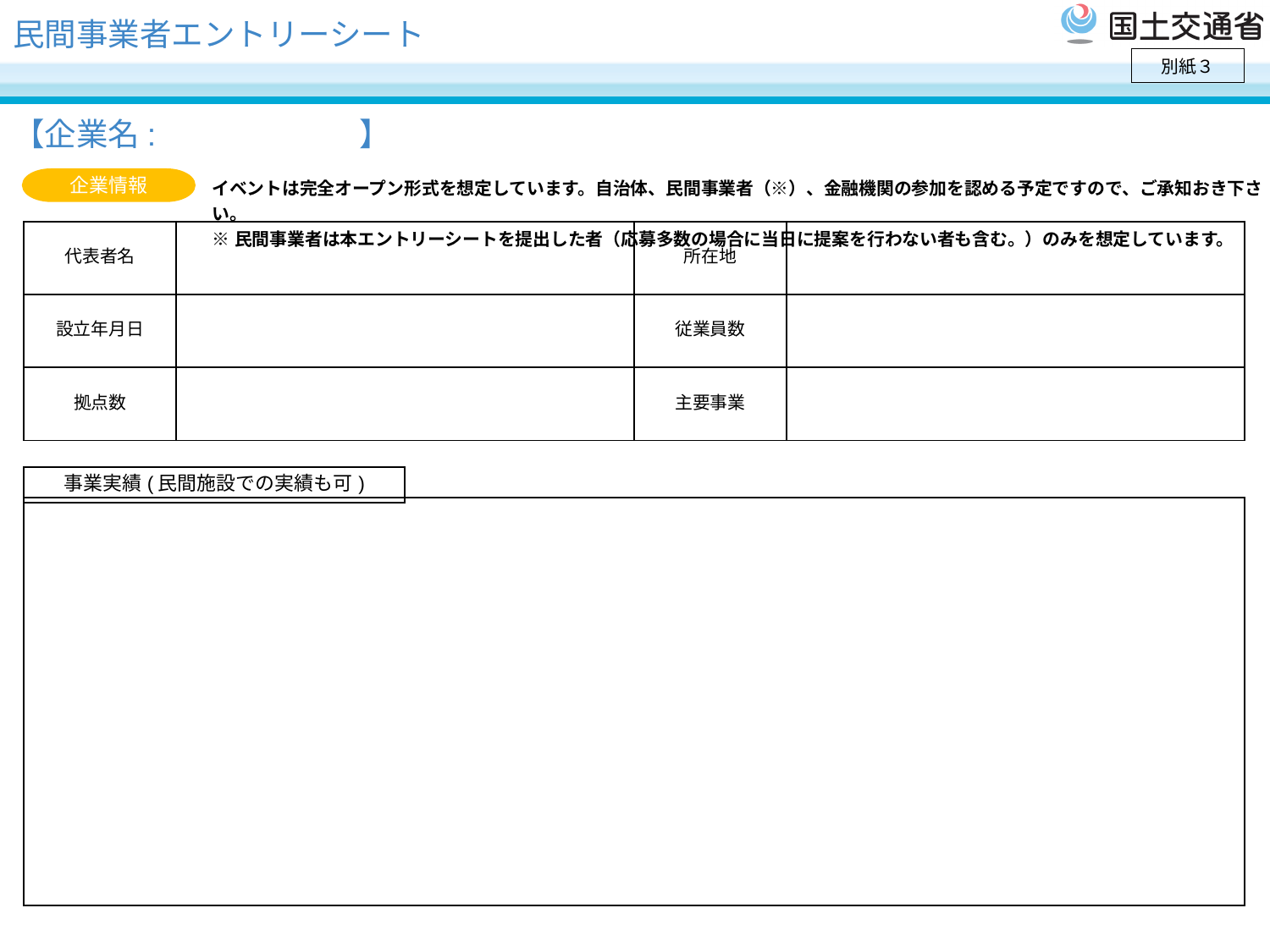

民間事業者エントリーシート
別紙３
# 【企業名:                      】
企業情報
| イベントは完全オープン形式を想定しています。自治体、民間事業者（※）、金融機関の参加を認める予定ですので、ご承知おき下さい。 ※民間事業者は本エントリーシートを提出した者（応募多数の場合に当日に提案を行わない者も含む。）のみを想定しています。 |
| --- |
| 代表者名 |  | 所在地 |  |
| --- | --- | --- | --- |
| 設立年月日 |  | 従業員数 |  |
| 拠点数 |  | 主要事業 |  |
| 事業実績(民間施設での実績も可) |
| --- |
|  |
| --- |